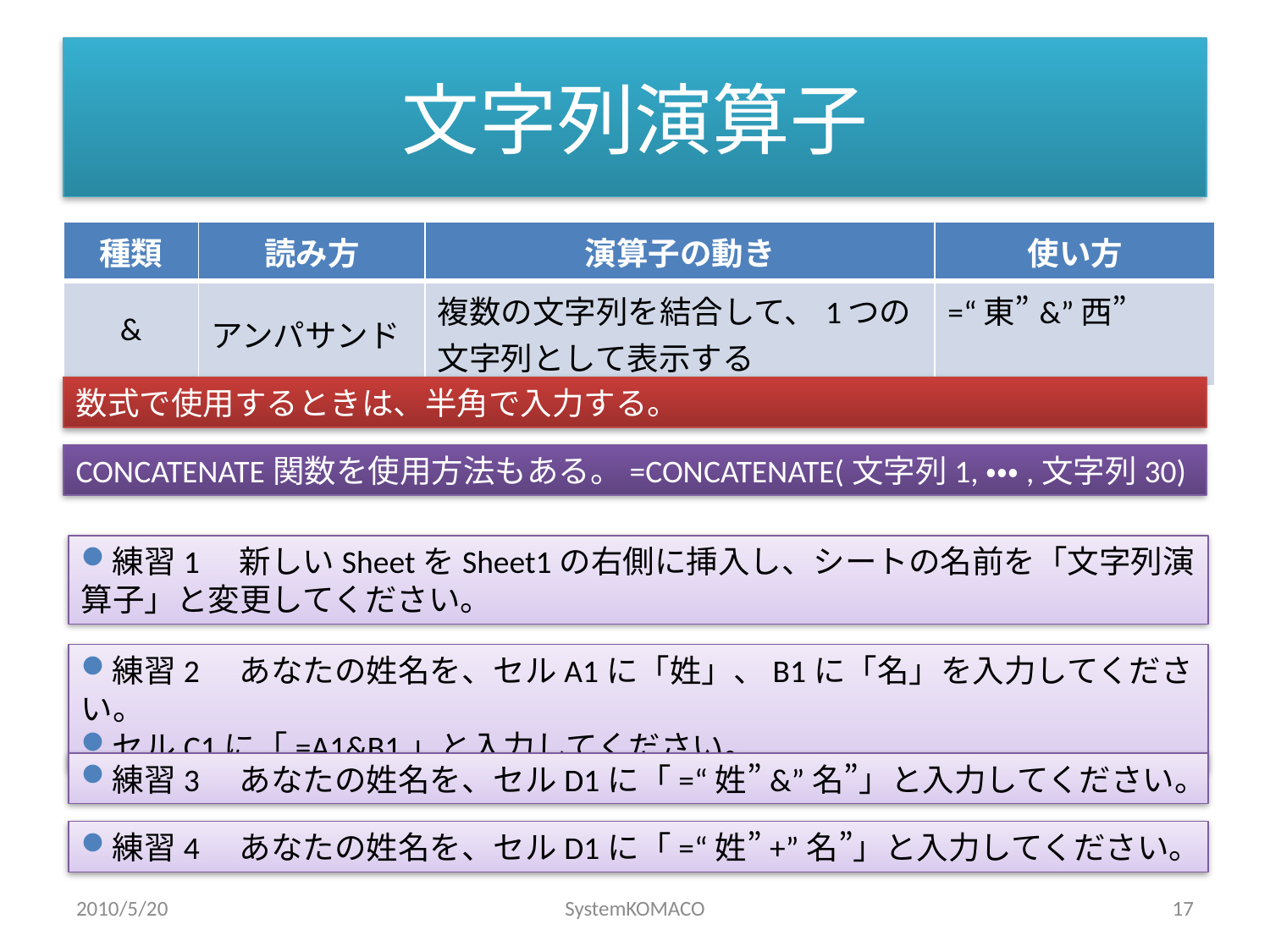

# 文字列演算子
| 種類 | 読み方 | 演算子の動き | 使い方 |
| --- | --- | --- | --- |
| & | アンパサンド | 複数の文字列を結合して、1つの文字列として表示する | =“東”&”西” |
数式で使用するときは、半角で入力する。
CONCATENATE関数を使用方法もある。=CONCATENATE(文字列1,・・・,文字列30)
練習1　新しいSheetをSheet1の右側に挿入し、シートの名前を「文字列演算子」と変更してください。
練習2　あなたの姓名を、セルA1に「姓」、B1に「名」を入力してください。
セルC1に「=A1&B1」と入力してください。
練習3　あなたの姓名を、セルD1に「=“姓”&”名”」と入力してください。
練習4　あなたの姓名を、セルD1に「=“姓”+”名”」と入力してください。
2010/5/20
SystemKOMACO
17